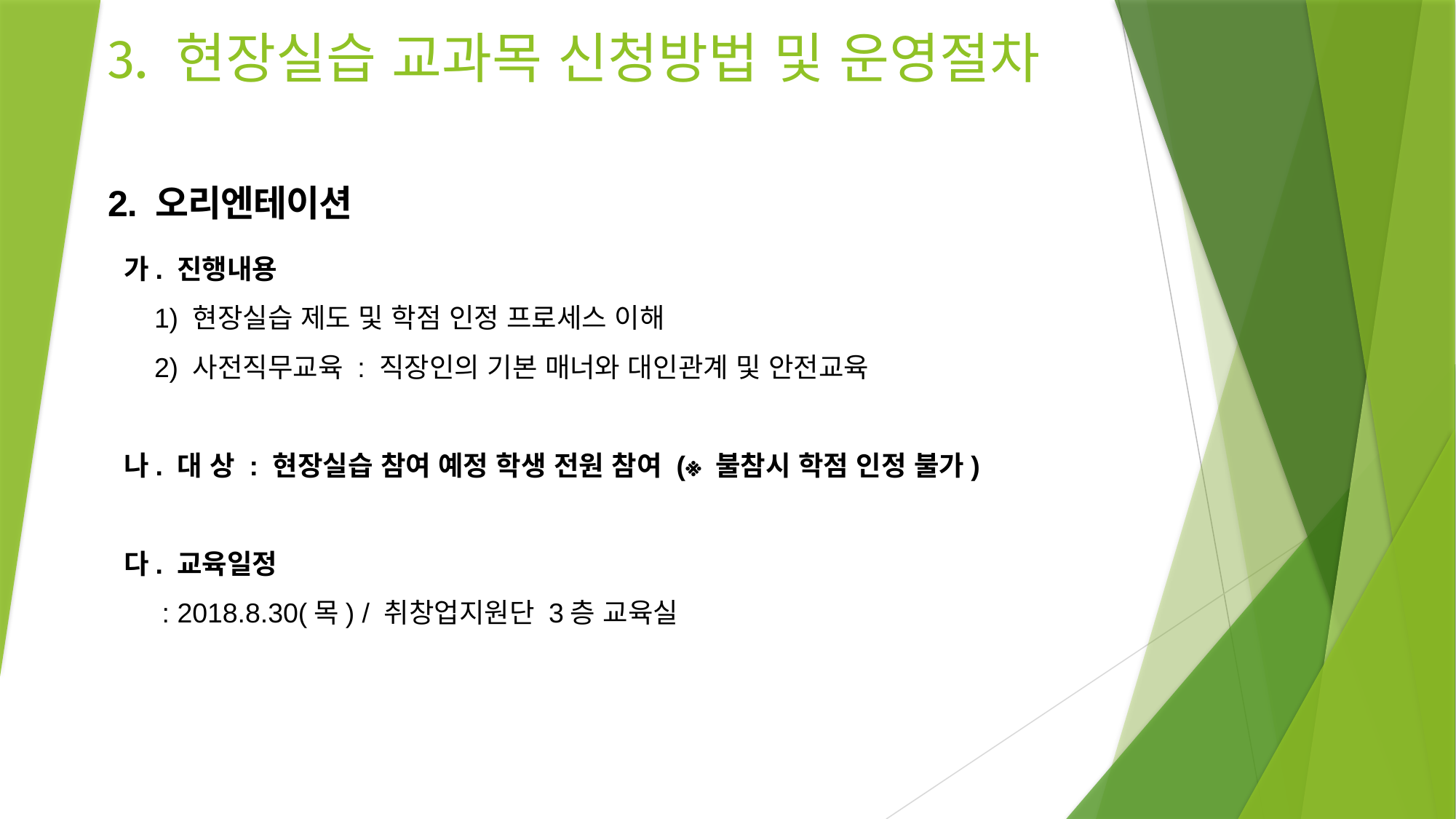

# 3. 현장실습 교과목 신청방법 및 운영절차
2. 오리엔테이션
가. 진행내용
    1) 현장실습 제도 및 학점 인정 프로세스 이해
    2) 사전직무교육 : 직장인의 기본 매너와 대인관계 및 안전교육

나. 대 상 : 현장실습 참여 예정 학생 전원 참여 (※ 불참시 학점 인정 불가)

다. 교육일정
     : 2018.8.30(목) / 취창업지원단 3층 교육실